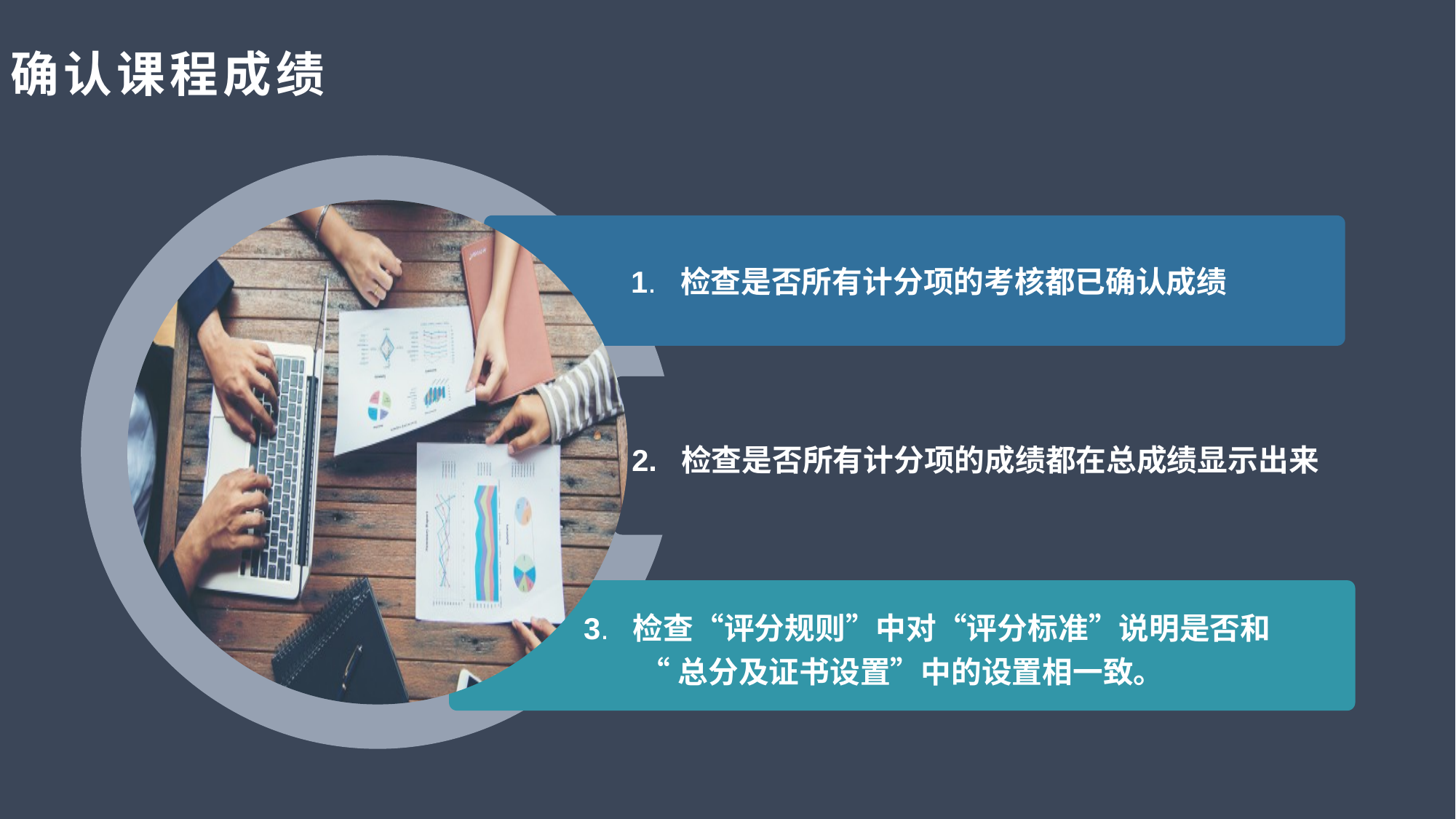

# 确认课程成绩

                1.  检查是否所有计分项的考核都已确认成绩
2.  检查是否所有计分项的成绩都在总成绩显示出来
      3.  检查“评分规则”中对“评分标准”说明是否和
“总分及证书设置”中的设置相一致。